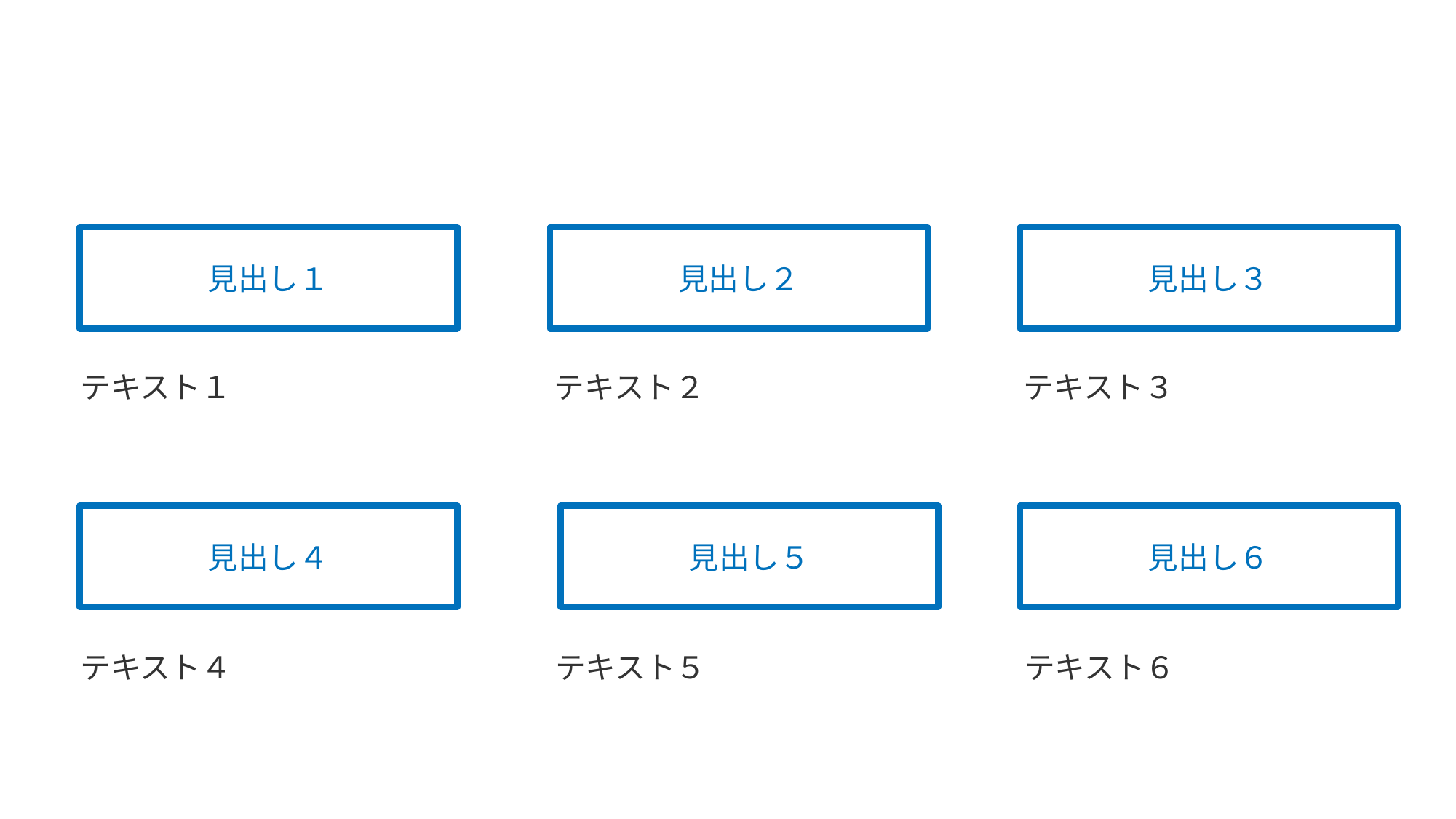

見出し１
見出し２
見出し３
テキスト１
テキスト３
テキスト２
見出し４
見出し５
見出し６
テキスト４
テキスト６
テキスト５